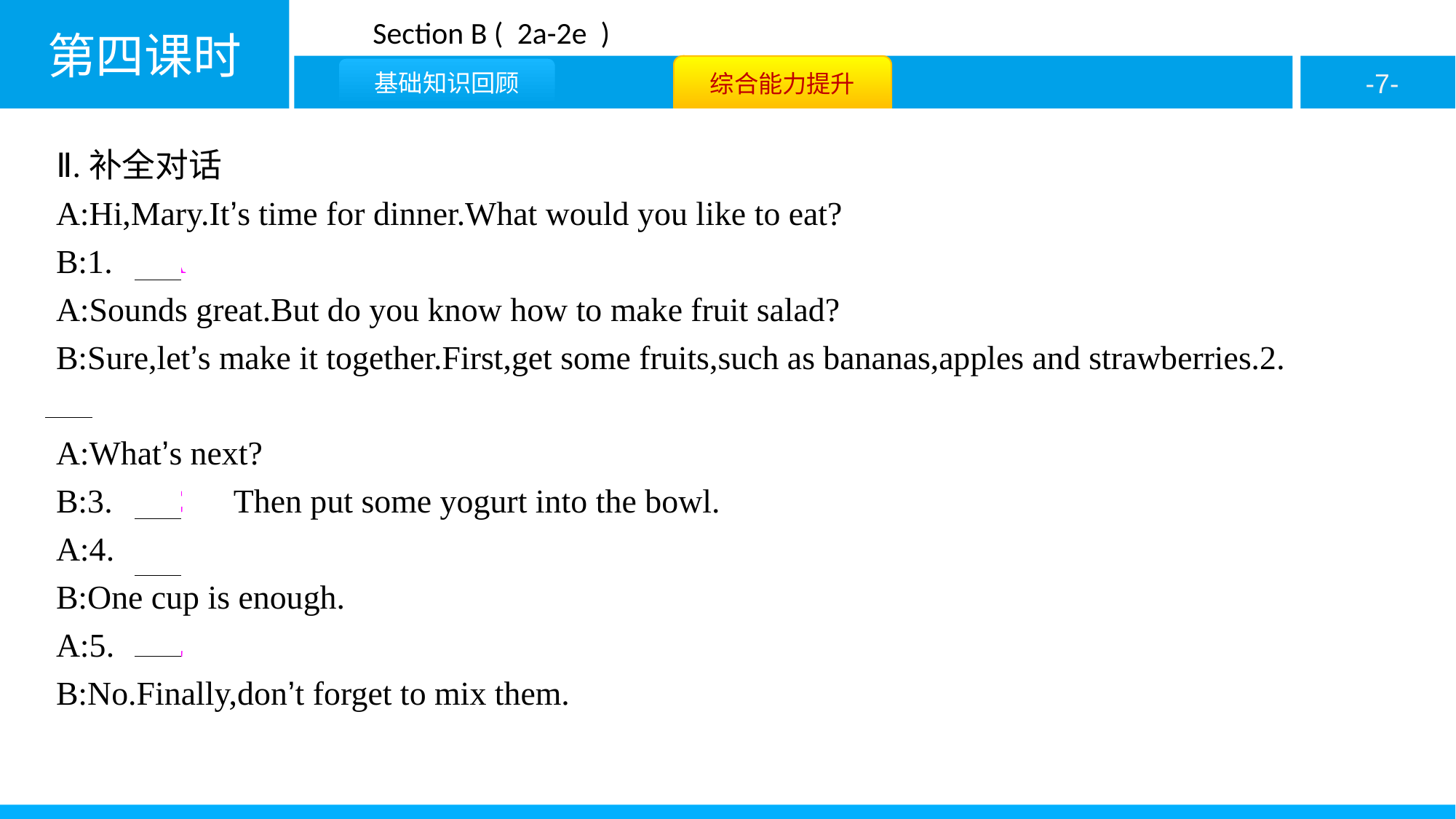

Ⅱ.补全对话
A:Hi,Mary.It’s time for dinner.What would you like to eat?
B:1.　A
A:Sounds great.But do you know how to make fruit salad?
B:Sure,let’s make it together.First,get some fruits,such as bananas,apples and strawberries.2.　G
A:What’s next?
B:3.　C　Then put some yogurt into the bowl.
A:4.　F
B:One cup is enough.
A:5.　E
B:No.Finally,don’t forget to mix them.